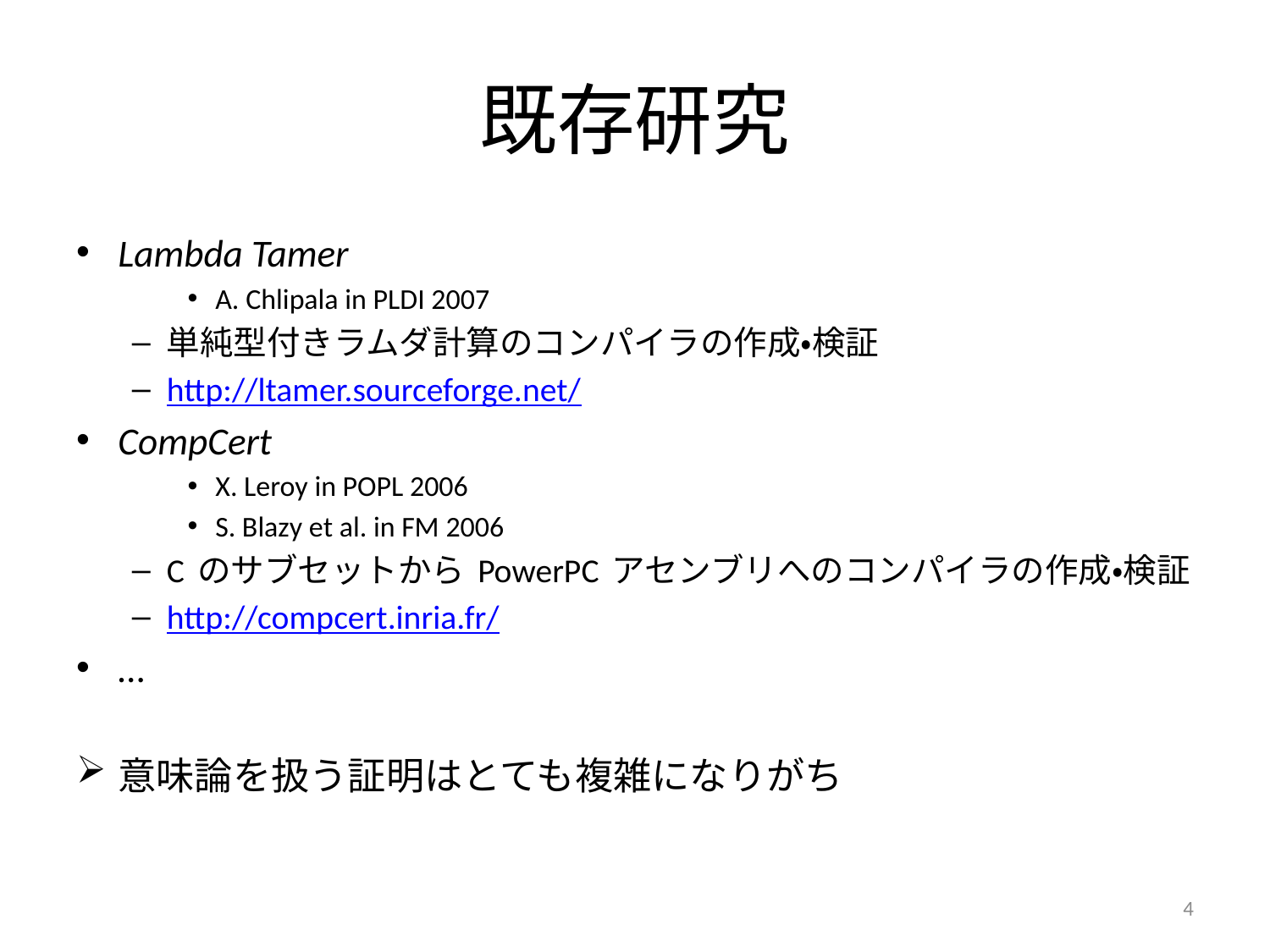

# 既存研究
Lambda Tamer
A. Chlipala in PLDI 2007
単純型付きラムダ計算のコンパイラの作成・検証
http://ltamer.sourceforge.net/
CompCert
X. Leroy in POPL 2006
S. Blazy et al. in FM 2006
C のサブセットから PowerPC アセンブリへのコンパイラの作成・検証
http://compcert.inria.fr/
…

意味論を扱う証明はとても複雑になりがち
4